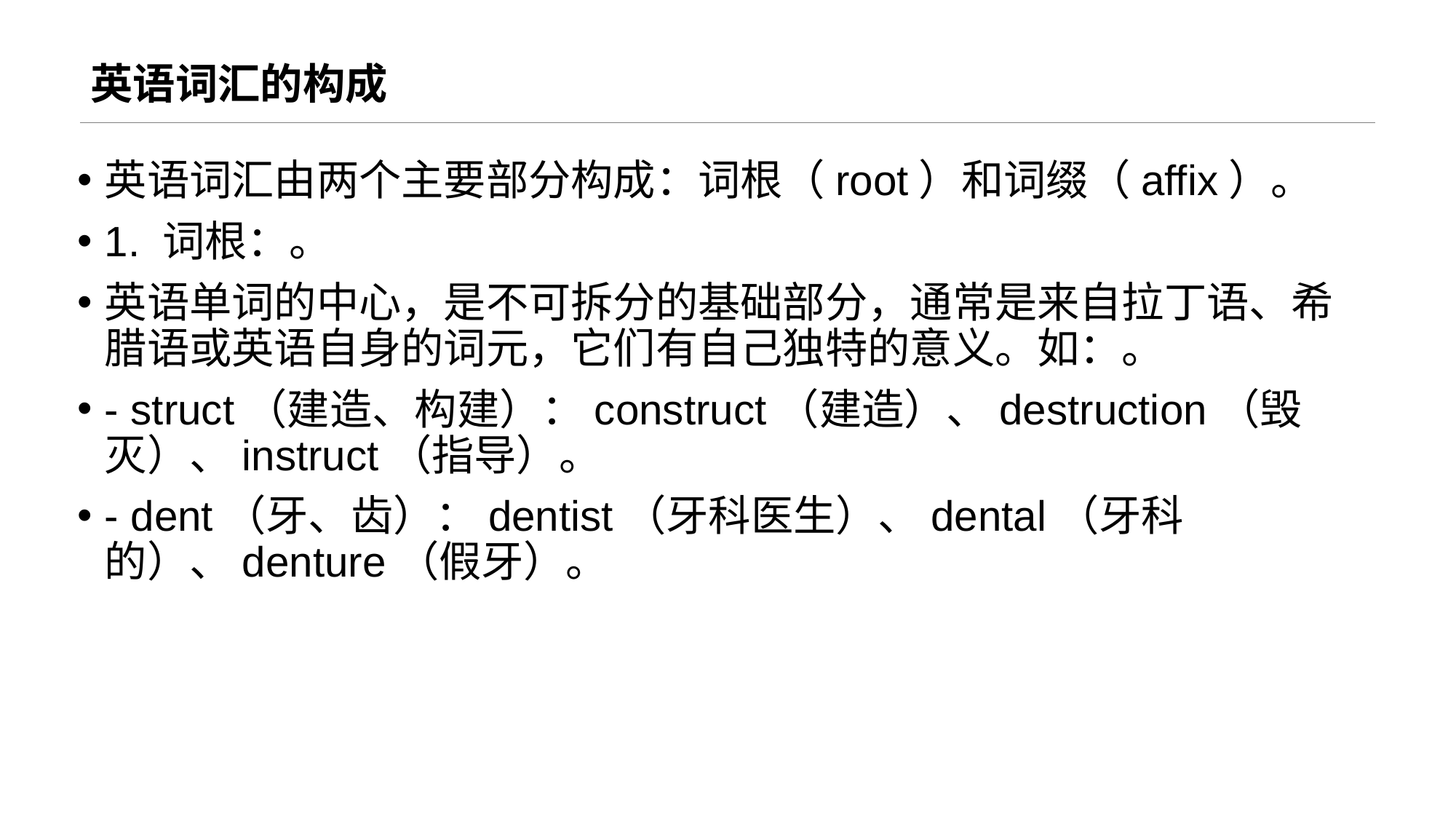

# 英语词汇的构成
英语词汇由两个主要部分构成：词根（root）和词缀（affix）。
1. 词根：。
英语单词的中心，是不可拆分的基础部分，通常是来自拉丁语、希腊语或英语自身的词元，它们有自己独特的意义。如：。
- struct（建造、构建）：construct（建造）、destruction（毁灭）、instruct（指导）。
- dent（牙、齿）：dentist（牙科医生）、dental（牙科的）、denture（假牙）。

16